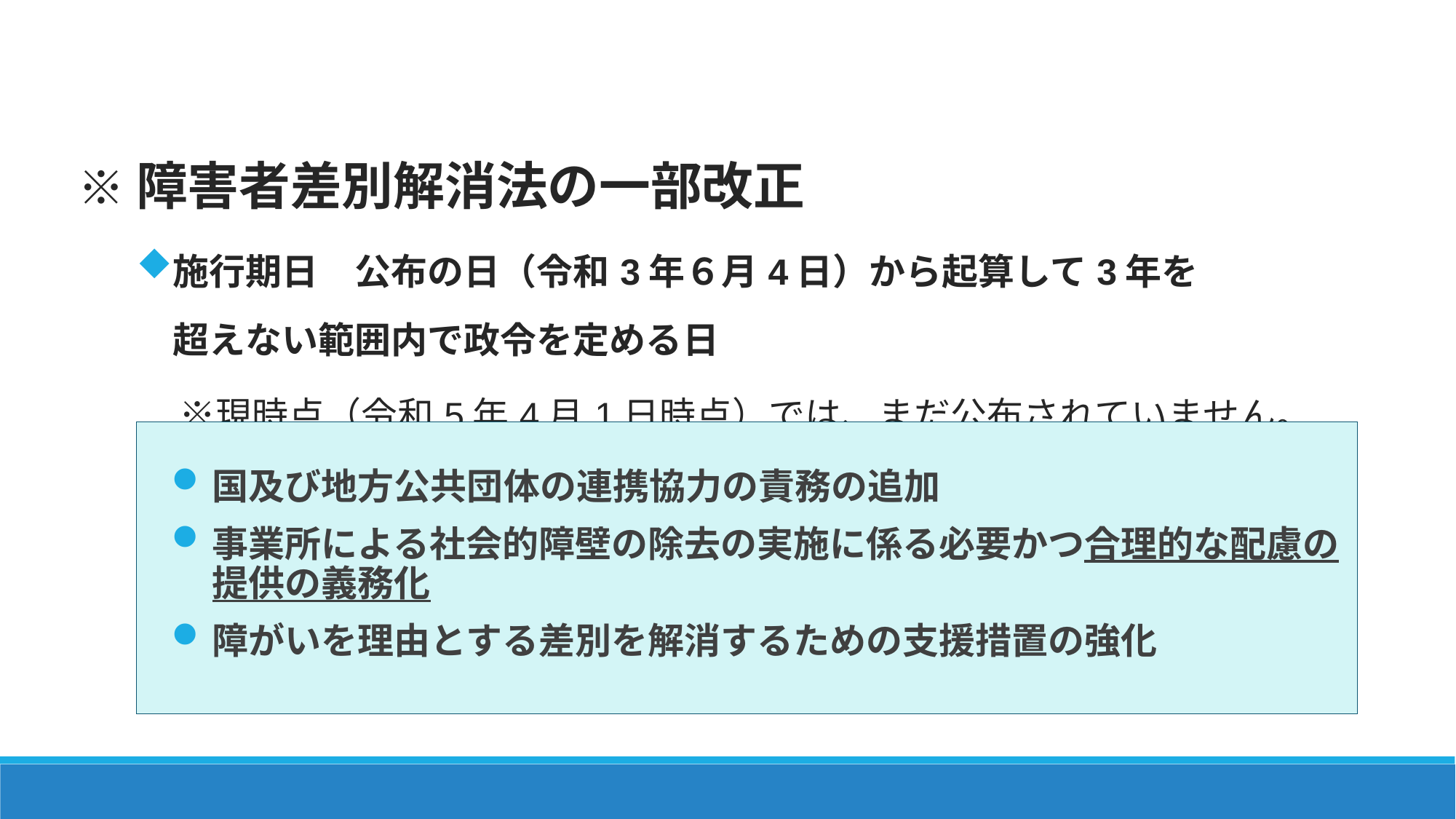

※障害者差別解消法の一部改正
施行期日　公布の日（令和3年６月4日）から起算して3年を
　超えない範囲内で政令を定める日
　※現時点（令和5年4月1日時点）では、まだ公布されていません。

国及び地方公共団体の連携協力の責務の追加
事業所による社会的障壁の除去の実施に係る必要かつ合理的な配慮の
提供の義務化
障がいを理由とする差別を解消するための支援措置の強化